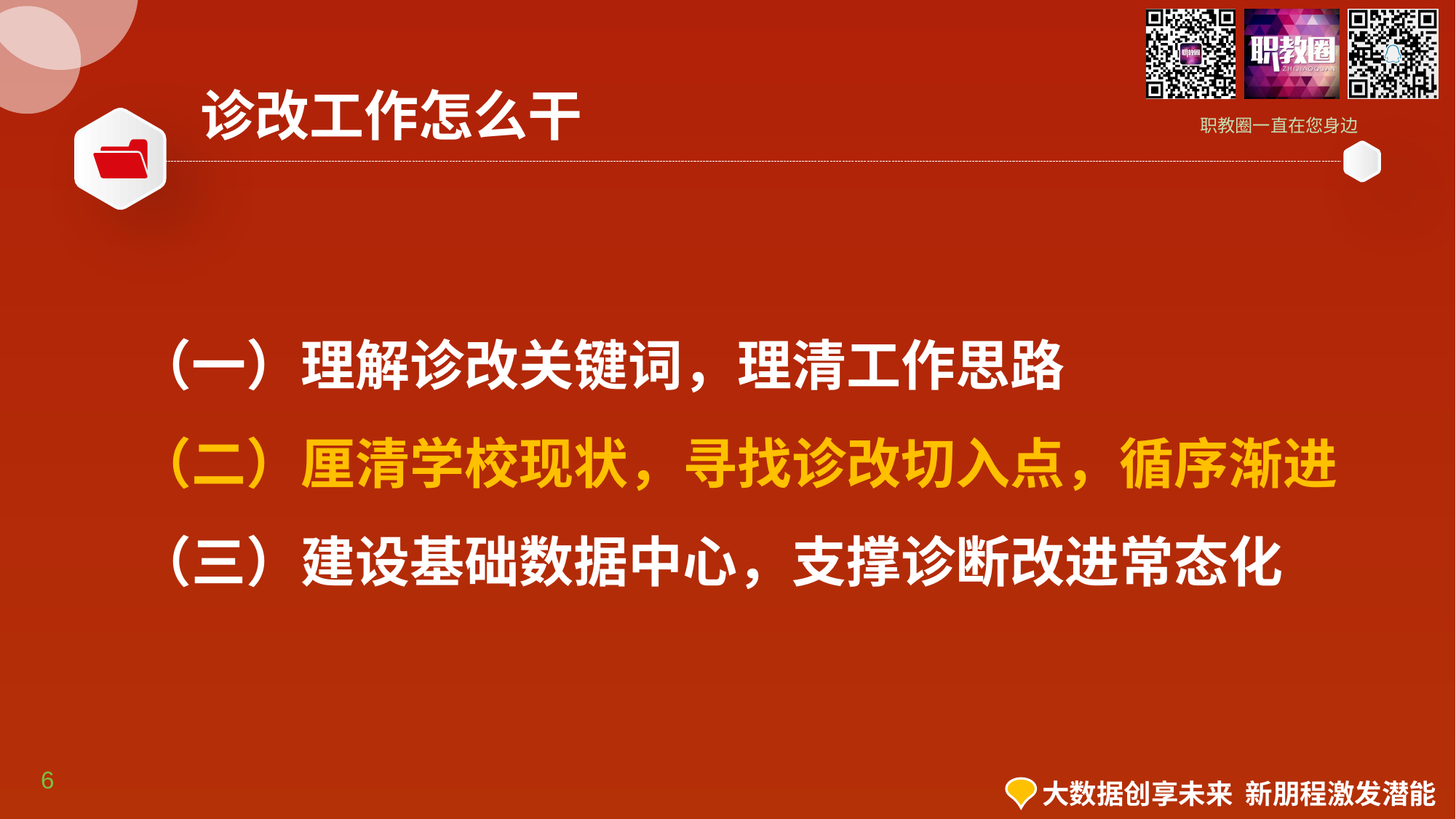

诊改工作怎么干
（一）理解诊改关键词，理清工作思路
（二）厘清学校现状，寻找诊改切入点，循序渐进
（三）建设基础数据中心，支撑诊断改进常态化